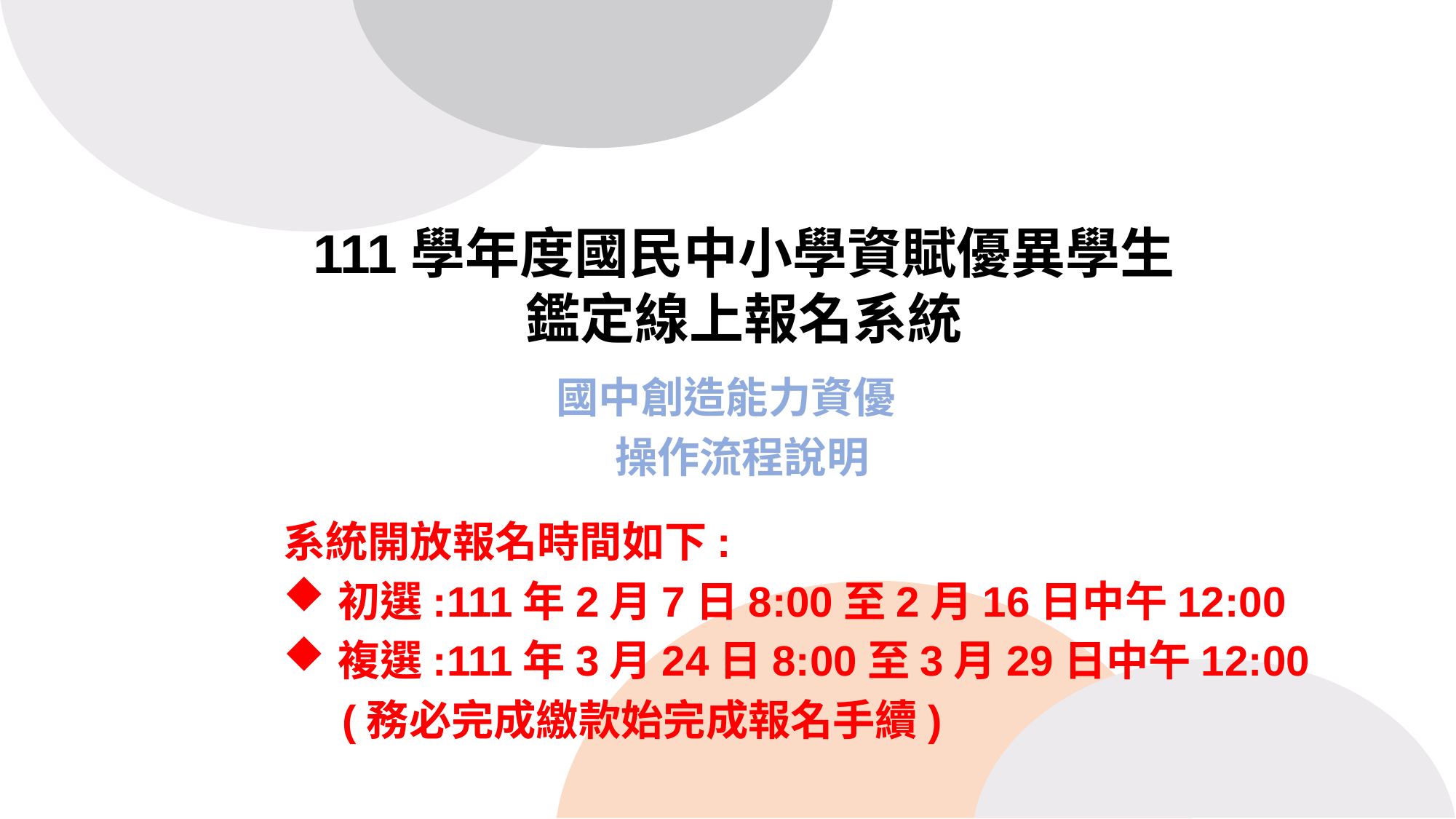

111學年度國民中小學資賦優異學生鑑定線上報名系統
國中創造能力資優
     操作流程說明

系統開放報名時間如下:
初選:111年2月7日8:00至2月16日中午12:00
複選:111年3月24日8:00至3月29日中午12:00
     (務必完成繳款始完成報名手續)